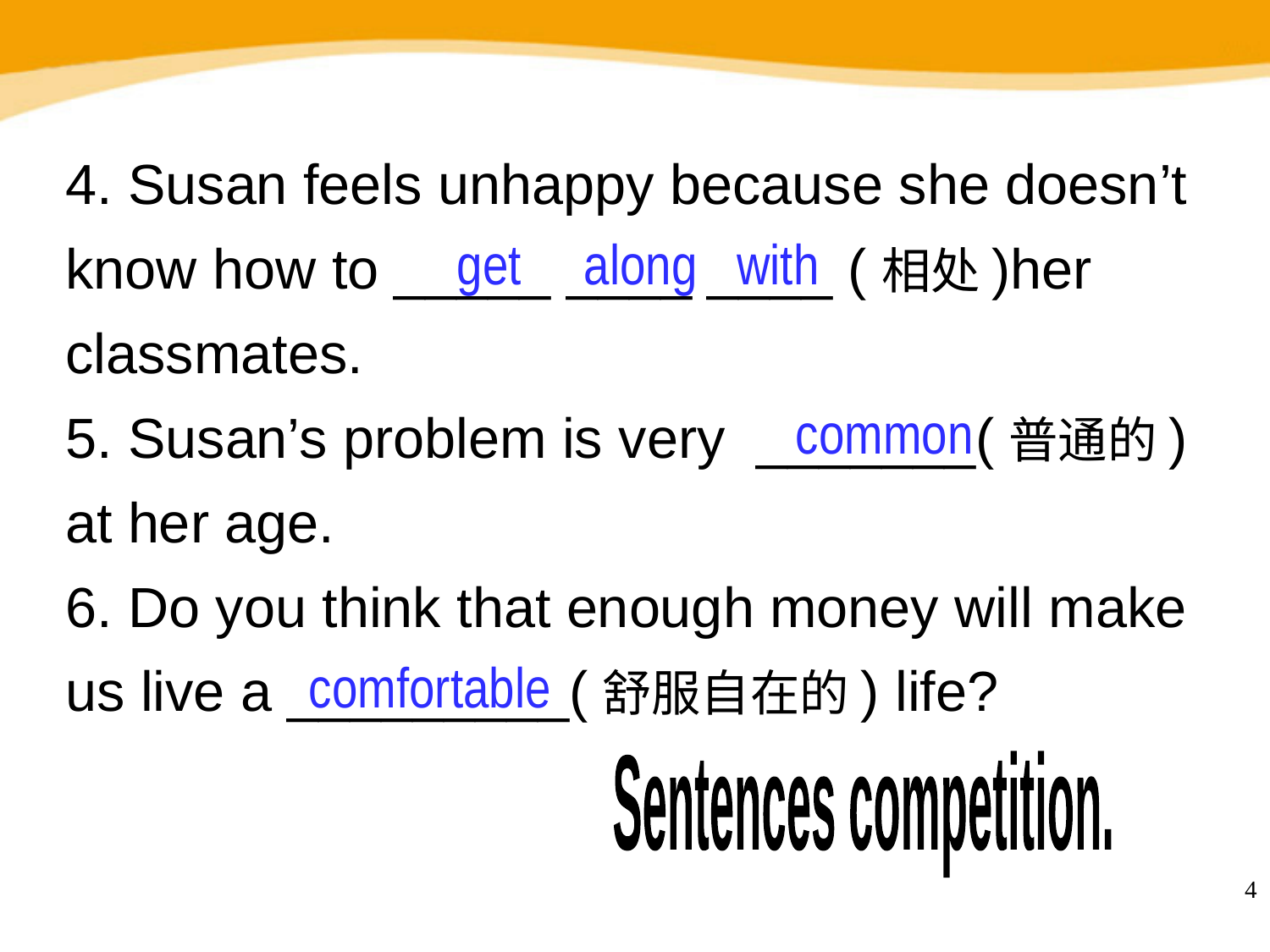

4. Susan feels unhappy because she doesn’t know how to _____ ____ ____ (相处)her classmates.
5. Susan’s problem is very  _______(普通的) at her age.
6. Do you think that enough money will make us live a _________(舒服自在的) life?
get 	along 	  with
common
comfortable
Sentences competition.
4